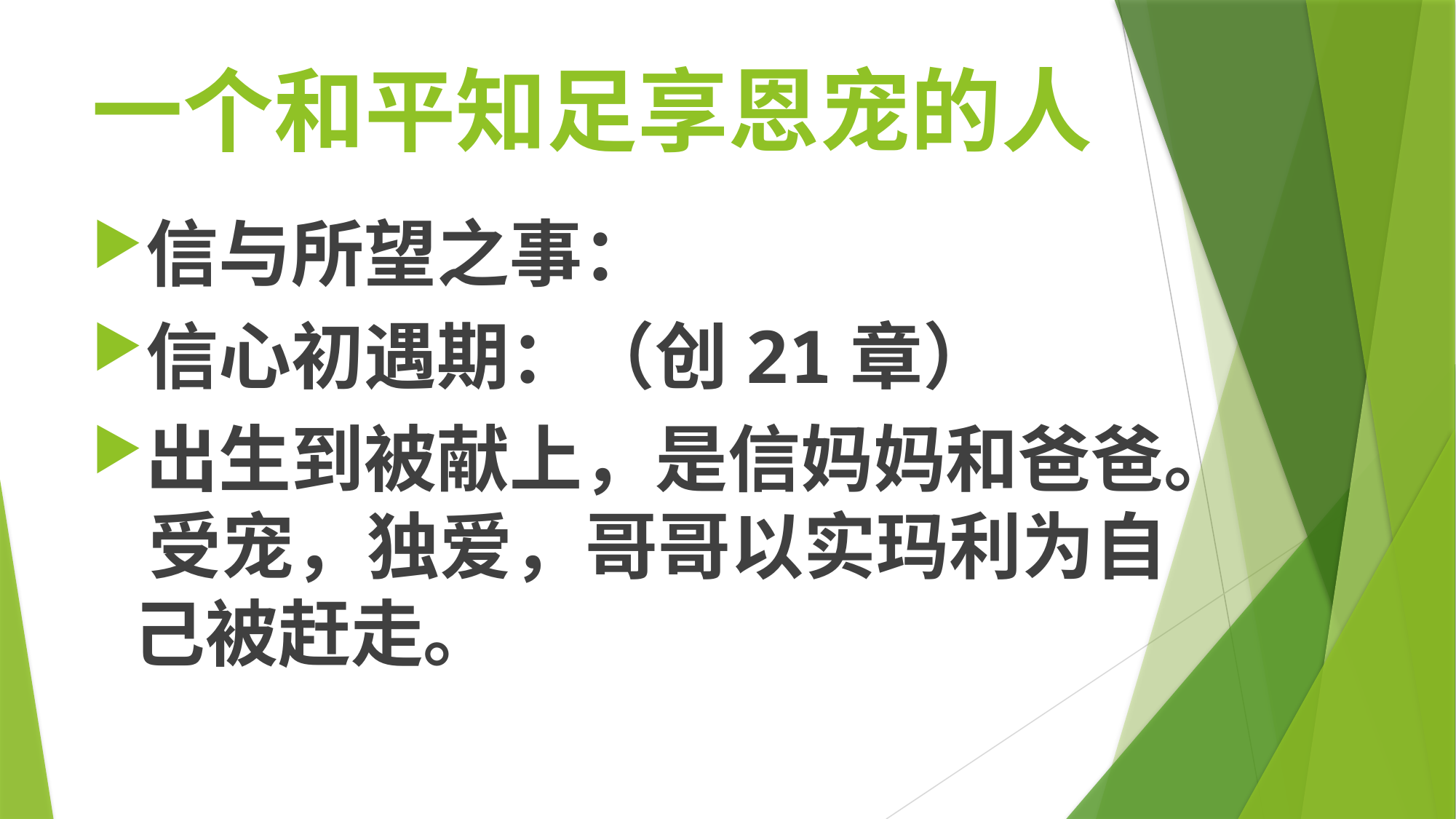

# 一个和平知足享恩宠的人
信与所望之事：
信心初遇期：（创21章）
出生到被献上，是信妈妈和爸爸。 受宠，独爱，哥哥以实玛利为自己被赶走。